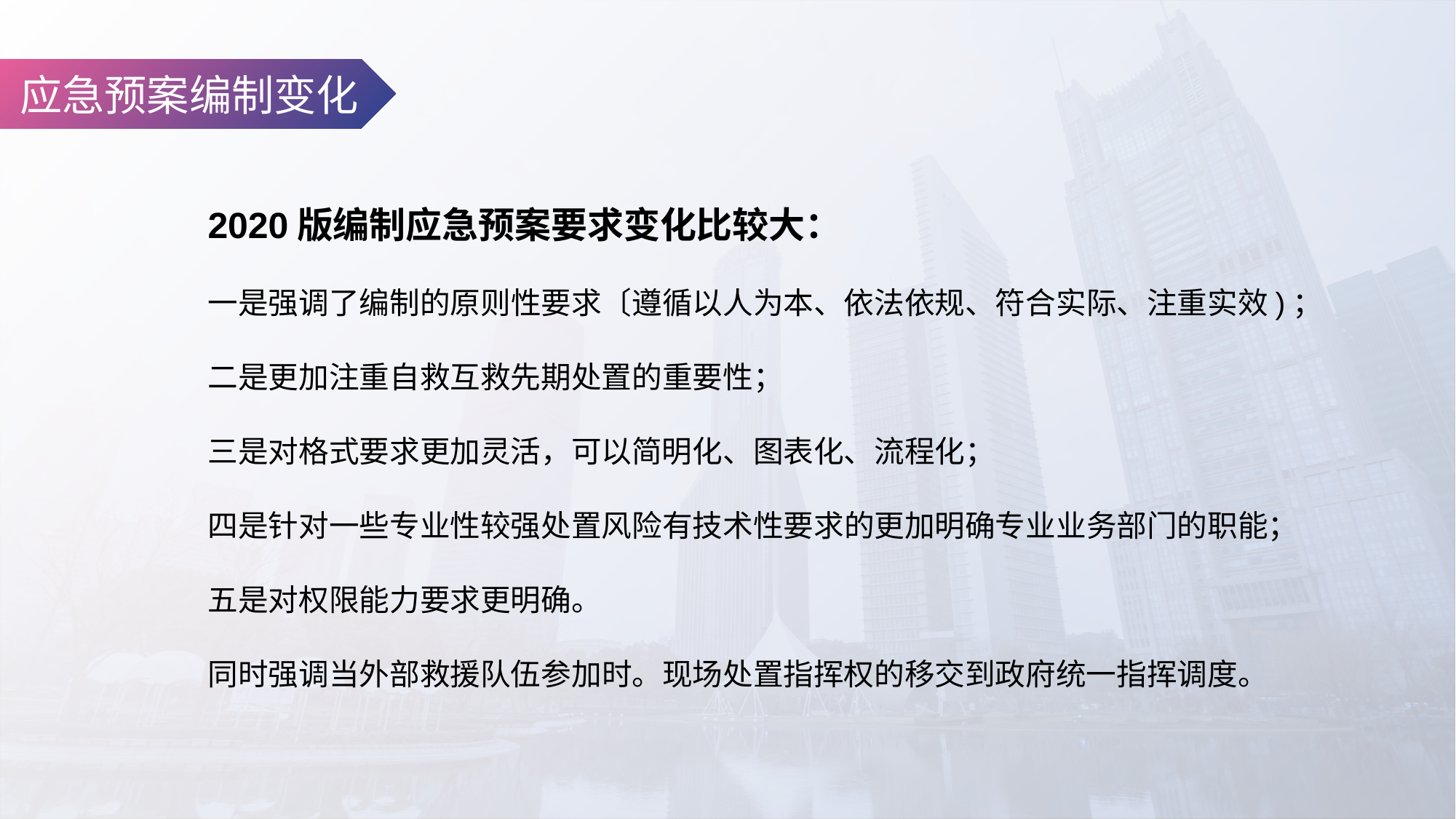

应急预案编制变化
2020版编制应急预案要求变化比较大：
一是强调了编制的原则性要求〔遵循以人为本、依法依规、符合实际、注重实效)；
二是更加注重自救互救先期处置的重要性；
三是对格式要求更加灵活，可以简明化、图表化、流程化；
四是针对一些专业性较强处置风险有技术性要求的更加明确专业业务部门的职能；
五是对权限能力要求更明确。
同时强调当外部救援队伍参加时。现场处置指挥权的移交到政府统一指挥调度。